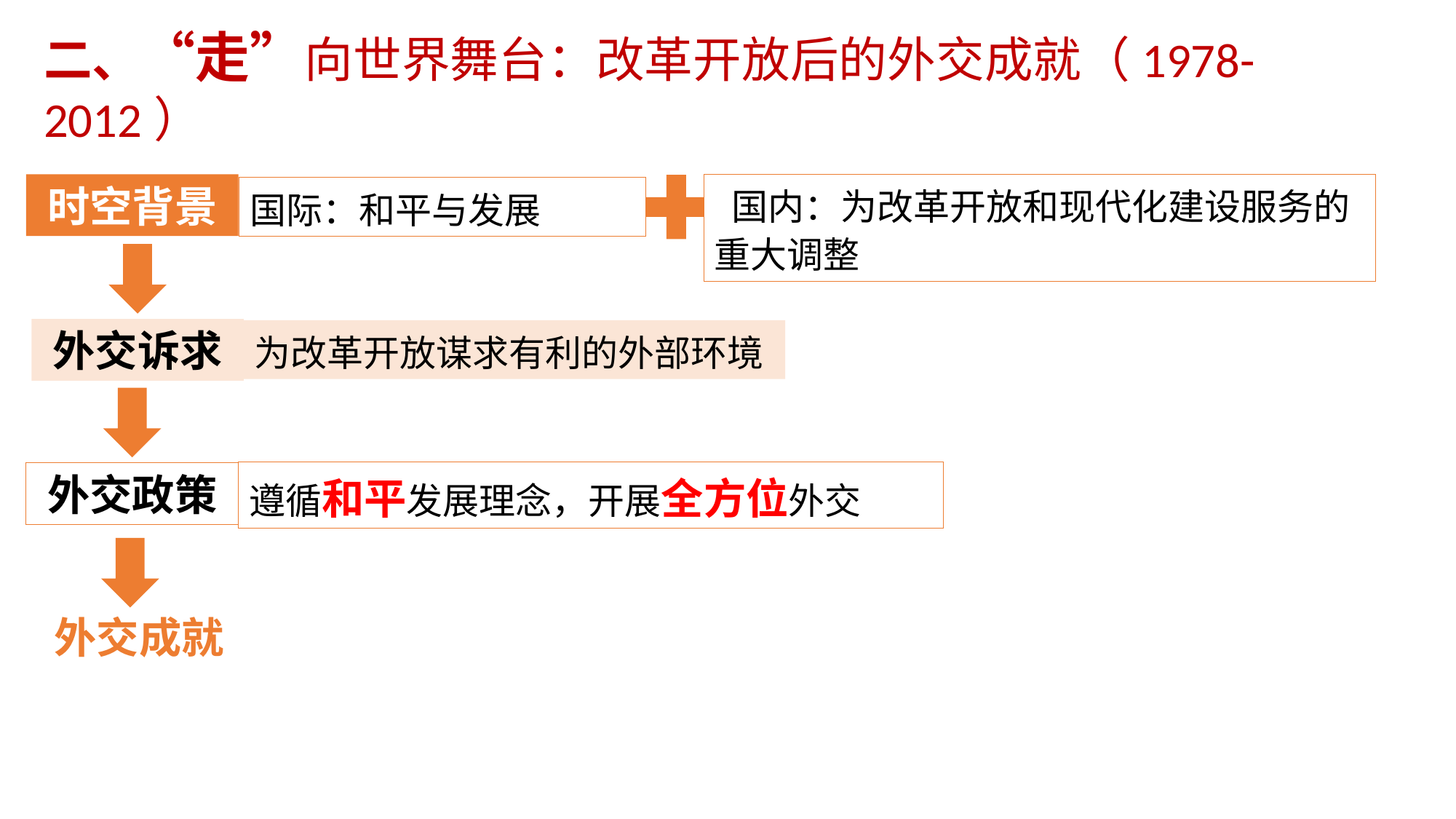

二、“走”向世界舞台：改革开放后的外交成就（1978-2012）

时空背景
 国内：为改革开放和现代化建设服务的重大调整
国际：和平与发展

外交诉求
为改革开放谋求有利的外部环境

遵循和平发展理念，开展全方位外交
外交政策

外交成就